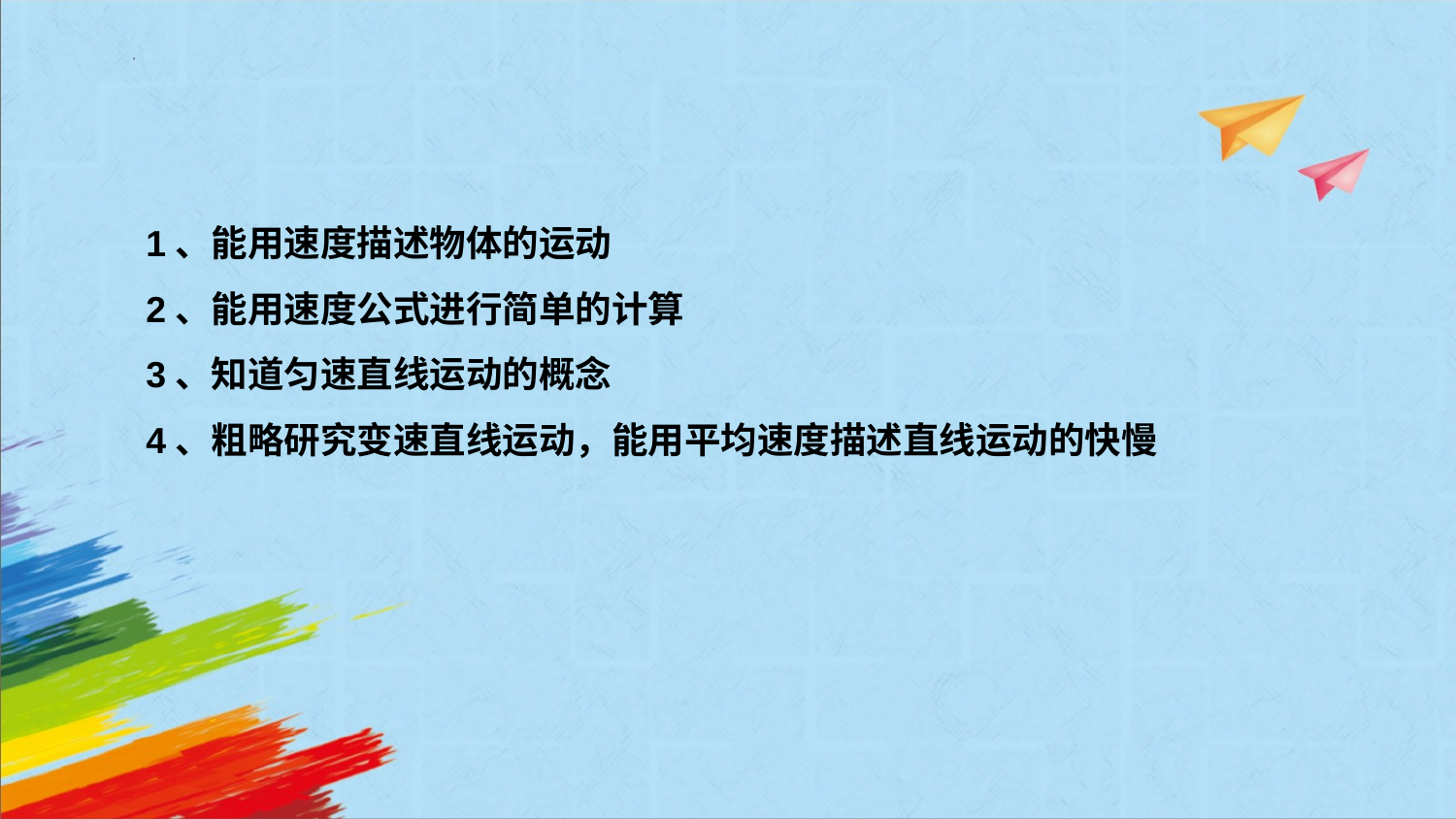

1、能用速度描述物体的运动
2、能用速度公式进行简单的计算
3、知道匀速直线运动的概念
4、粗略研究变速直线运动，能用平均速度描述直线运动的快慢